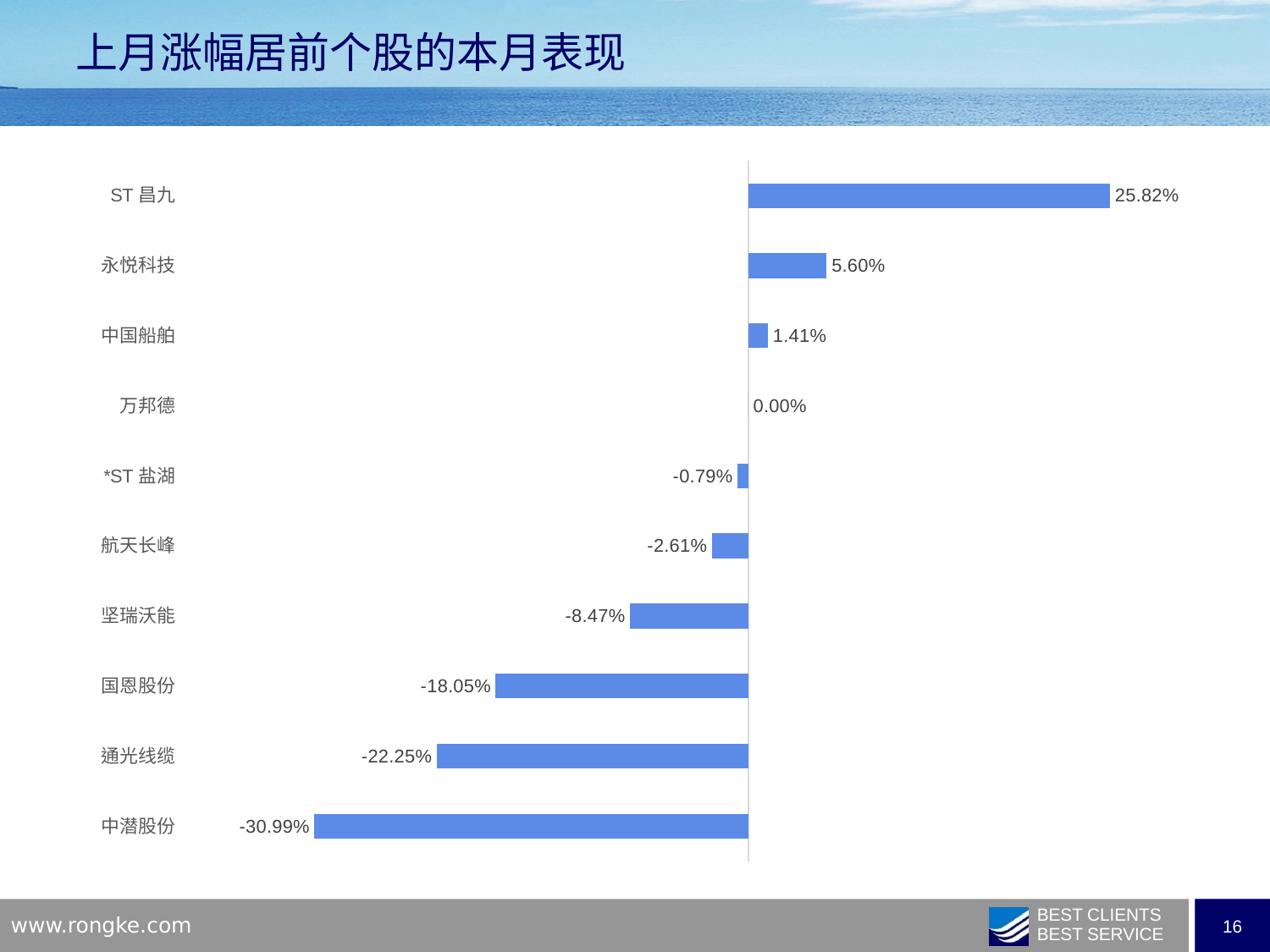

上月涨幅居前个股的本月表现

### Chart

| Category |  |
|---|---|
| ST昌九 | 0.2581703771915571 |
| 永悦科技 | 0.05598350035067701 |
| 中国船舶 | 0.014107343089848845 |
| 万邦德 | 0.0 |
| *ST盐湖 | -0.007856313135329973 |
| 航天长峰 | -0.026072332806532206 |
| 坚瑞沃能 | -0.08465642680110796 |
| 国恩股份 | -0.180452643949073 |
| 通光线缆 | -0.22252010723860582 |
| 中潜股份 | -0.309897635890903 |